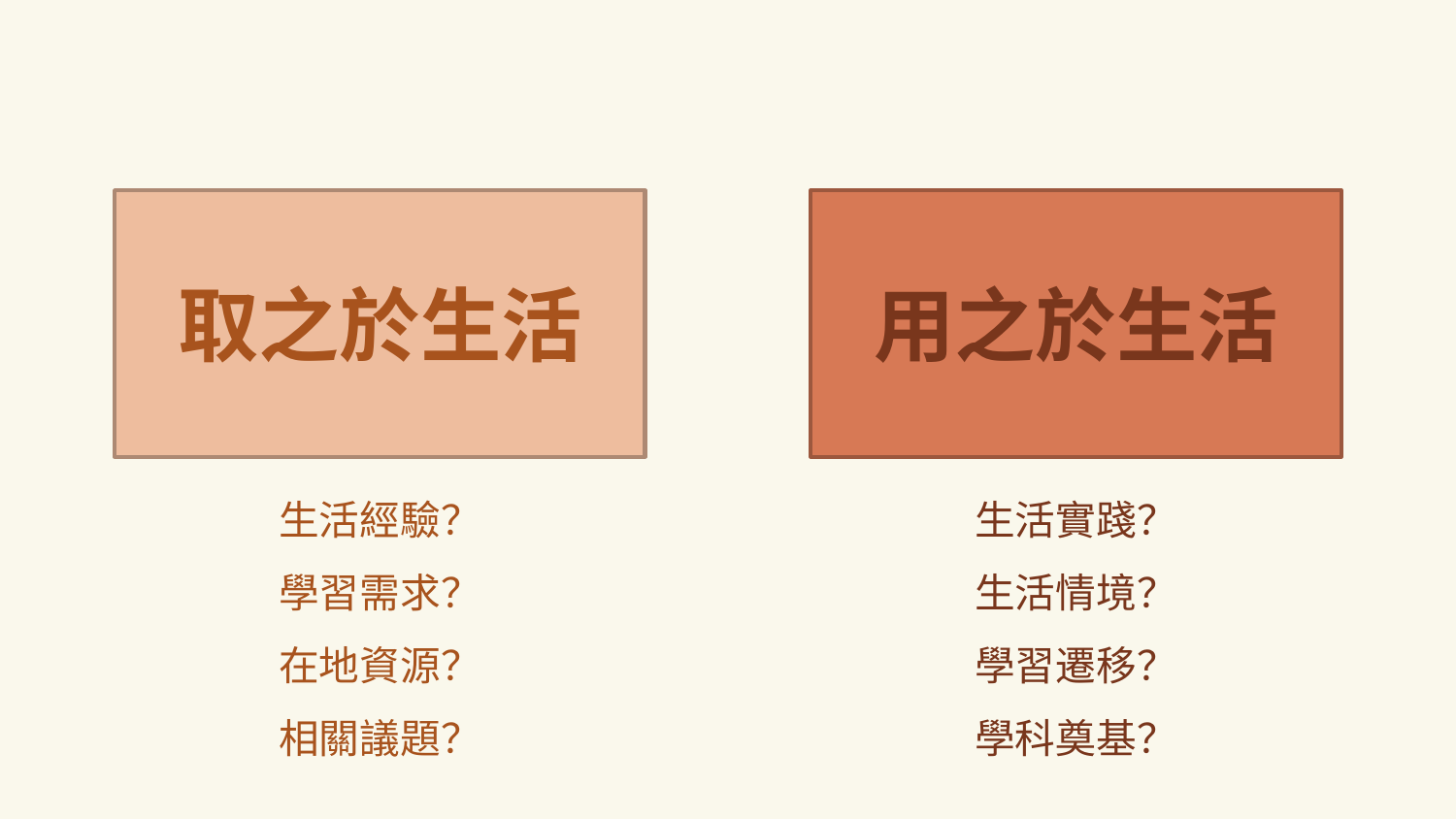

取之於生活
用之於生活
生活實踐？
生活情境？
學習遷移？
學科奠基？
生活經驗？
學習需求？
在地資源？
相關議題？